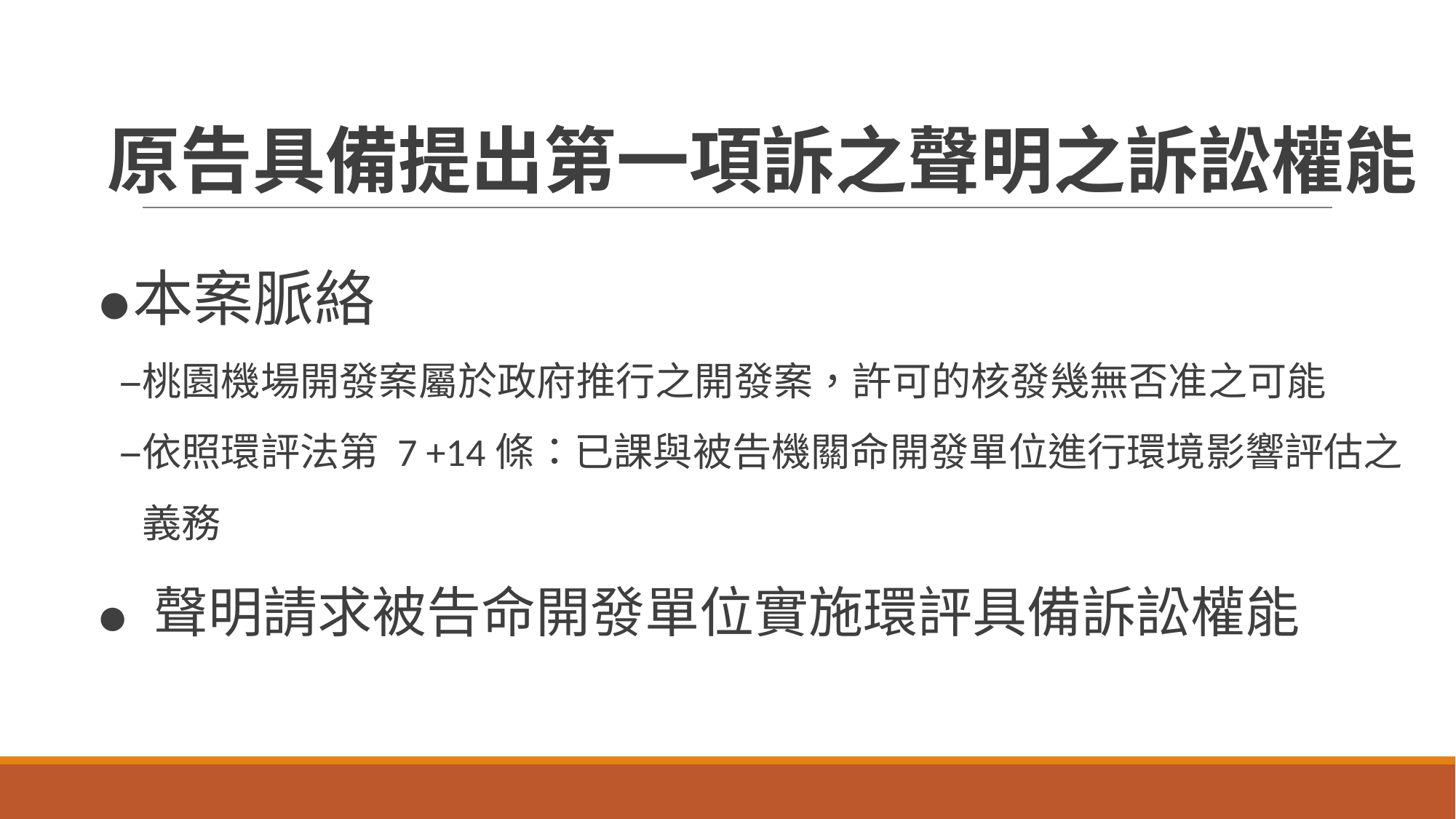

# 原告具備提出第一項訴之聲明之訴訟權能
本案脈絡
桃園機場開發案屬於政府推行之開發案，許可的核發幾無否准之可能
依照環評法第 7 +14條：已課與被告機關命開發單位進行環境影響評估之義務
聲明請求被告命開發單位實施環評具備訴訟權能